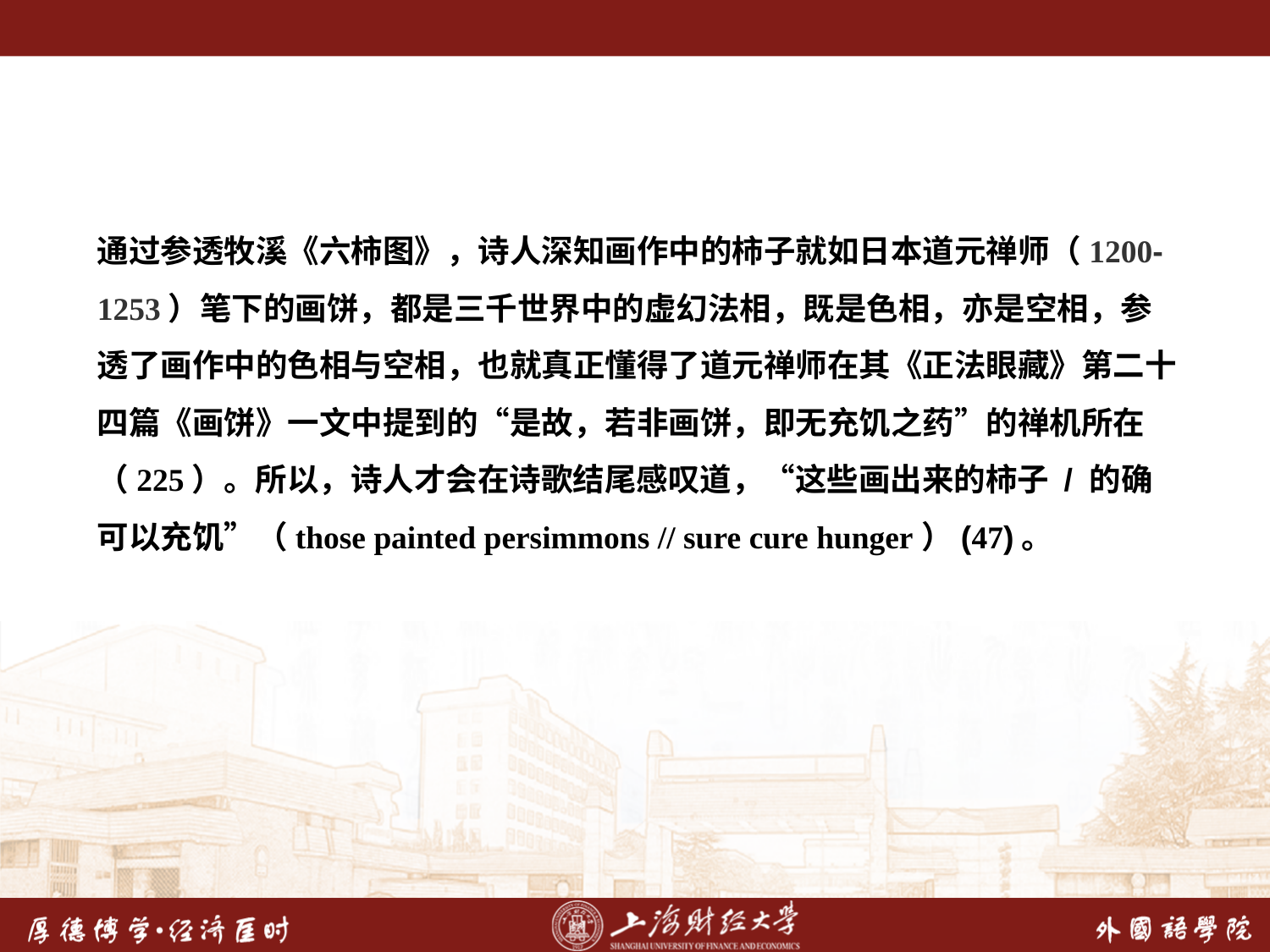

通过参透牧溪《六柿图》，诗人深知画作中的柿子就如日本道元禅师（1200-1253）笔下的画饼，都是三千世界中的虚幻法相，既是色相，亦是空相，参透了画作中的色相与空相，也就真正懂得了道元禅师在其《正法眼藏》第二十四篇《画饼》一文中提到的“是故，若非画饼，即无充饥之药”的禅机所在（225）。所以，诗人才会在诗歌结尾感叹道，“这些画出来的柿子 / 的确可以充饥”（those painted persimmons // sure cure hunger）(47)。